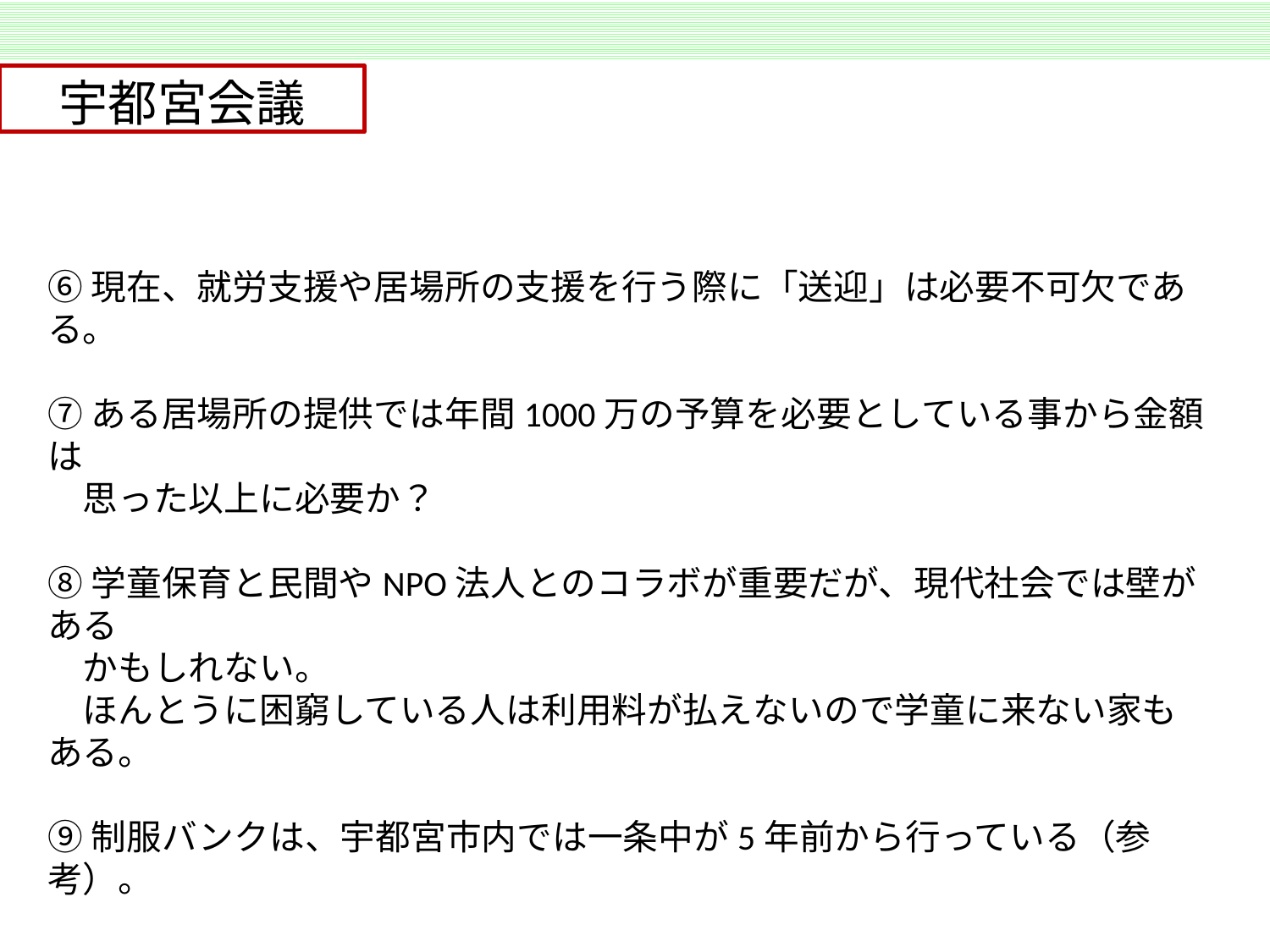

宇都宮会議

⑥現在、就労支援や居場所の支援を行う際に「送迎」は必要不可欠である。

⑦ある居場所の提供では年間1000万の予算を必要としている事から金額は
　思った以上に必要か？

⑧学童保育と民間やNPO法人とのコラボが重要だが、現代社会では壁がある
　かもしれない。
　ほんとうに困窮している人は利用料が払えないので学童に来ない家もある。

⑨制服バンクは、宇都宮市内では一条中が5年前から行っている（参考）。

　プロジェクトのすべてを少人数で企画する事は出来ないので、内容を分けて
　骨組みチームを作り進めていく事とする。